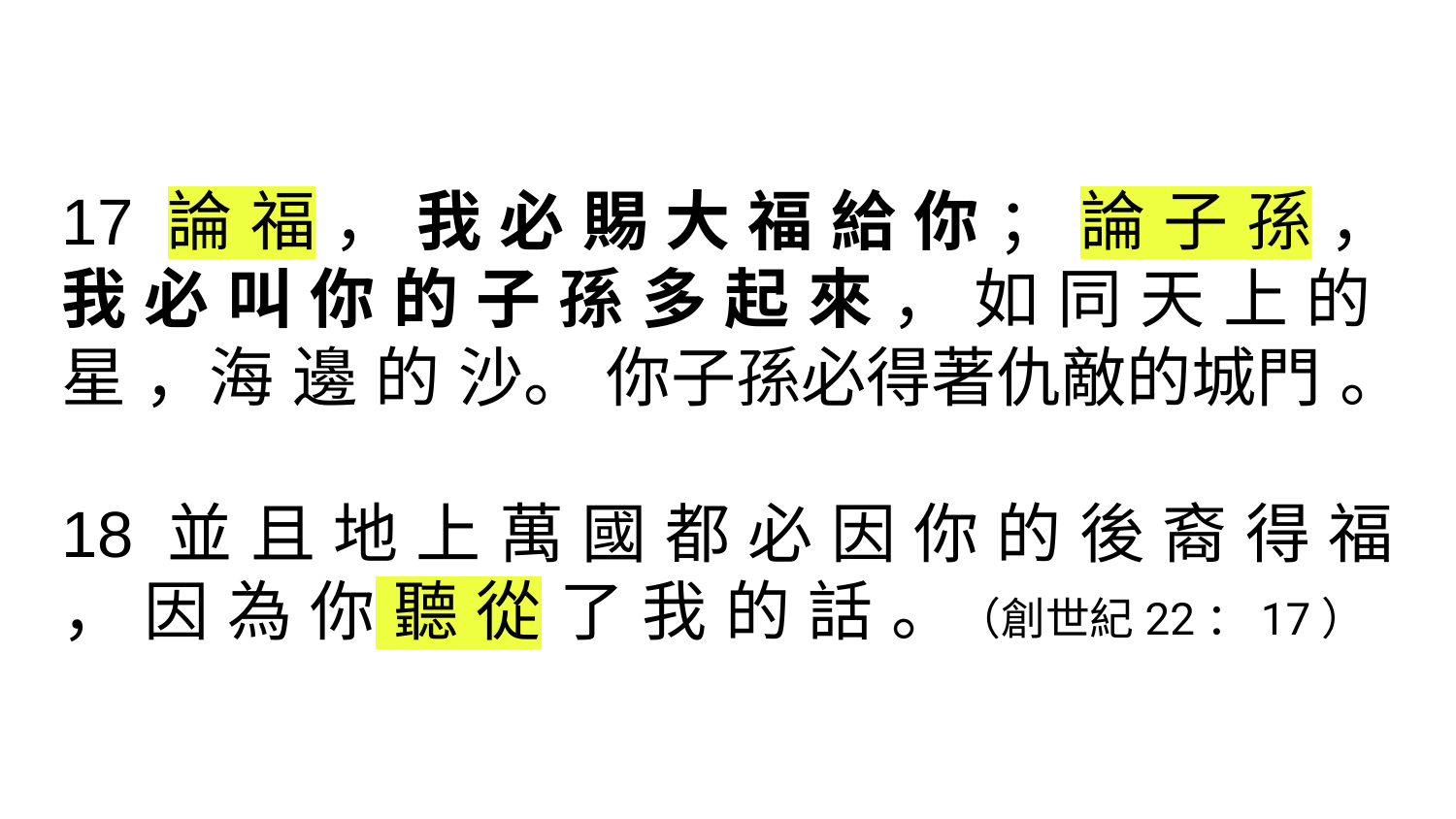

# 17 論 福 ， 我 必 賜 大 福 給 你 ； 論 子 孫 ， 我 必 叫 你 的 子 孫 多 起 來 ， 如 同 天 上 的 星 ，海 邊 的 沙。 你子孫必得著仇敵的城門 。

18 並 且 地 上 萬 國 都 必 因 你 的 後 裔 得 福 ， 因 為 你 聽 從 了 我 的 話 。（創世紀22：17）